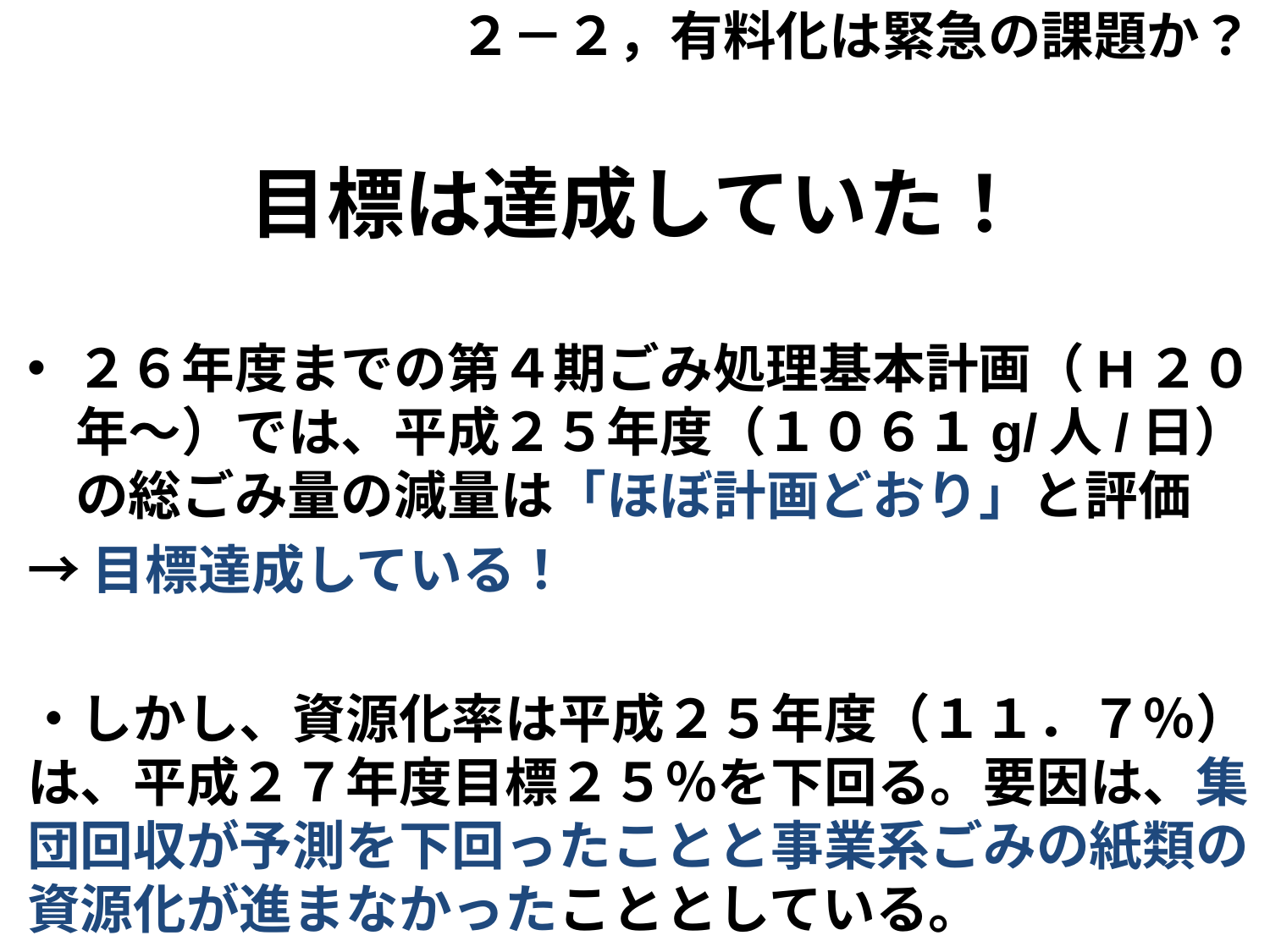

２－２，有料化は緊急の課題か？
# 目標は達成していた！
２６年度までの第４期ごみ処理基本計画（H２０年～）では、平成２５年度（１０６１g/人/日）の総ごみ量の減量は「ほぼ計画どおり」と評価
→目標達成している！

・しかし、資源化率は平成２５年度（１１．７％）は、平成２７年度目標２５％を下回る。要因は、集団回収が予測を下回ったことと事業系ごみの紙類の資源化が進まなかったこととしている。